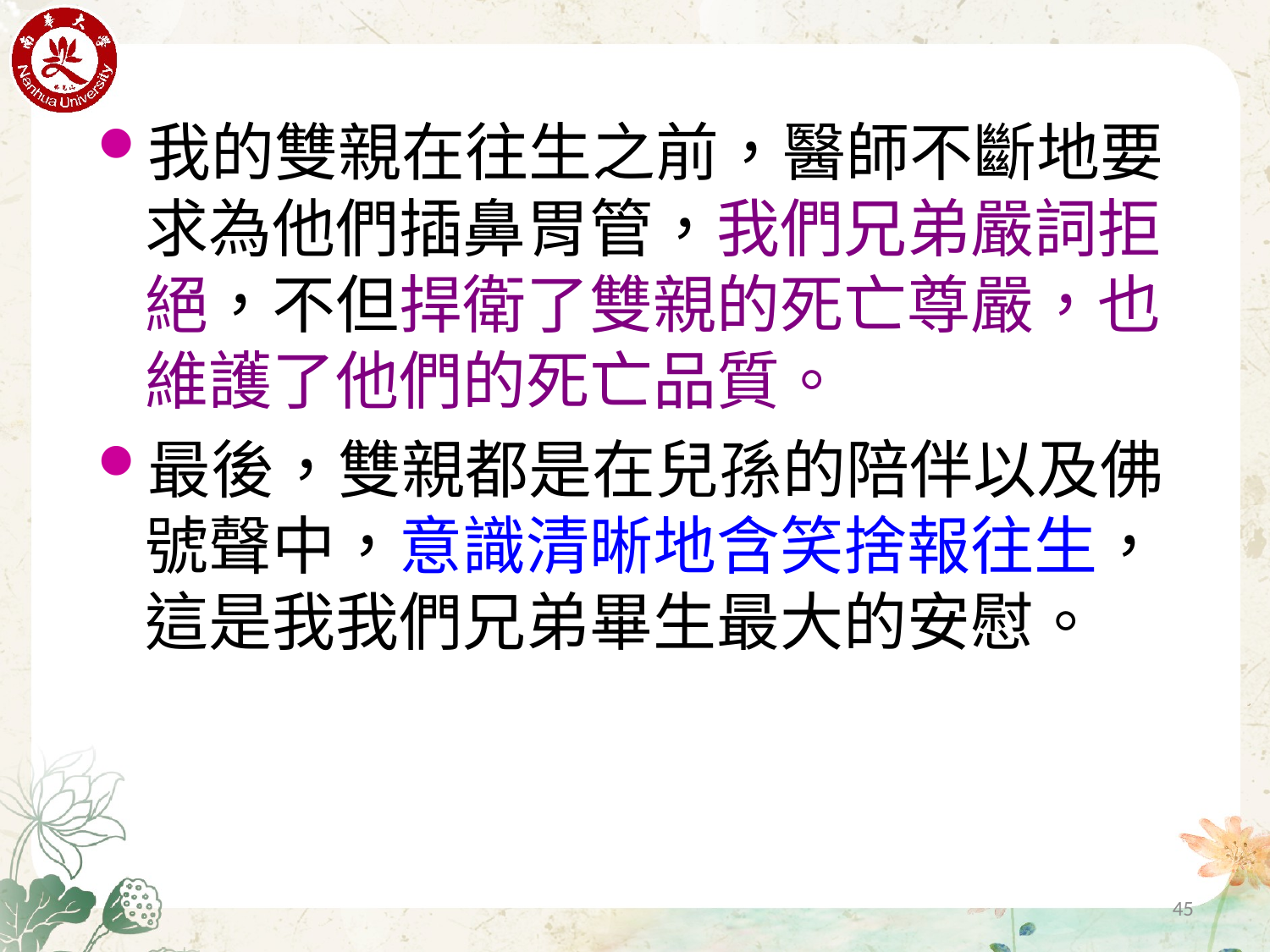

我的雙親在往生之前，醫師不斷地要求為他們插鼻胃管，我們兄弟嚴詞拒絕，不但捍衛了雙親的死亡尊嚴，也維護了他們的死亡品質。
最後，雙親都是在兒孫的陪伴以及佛號聲中，意識清晰地含笑捨報往生，這是我我們兄弟畢生最大的安慰。
45